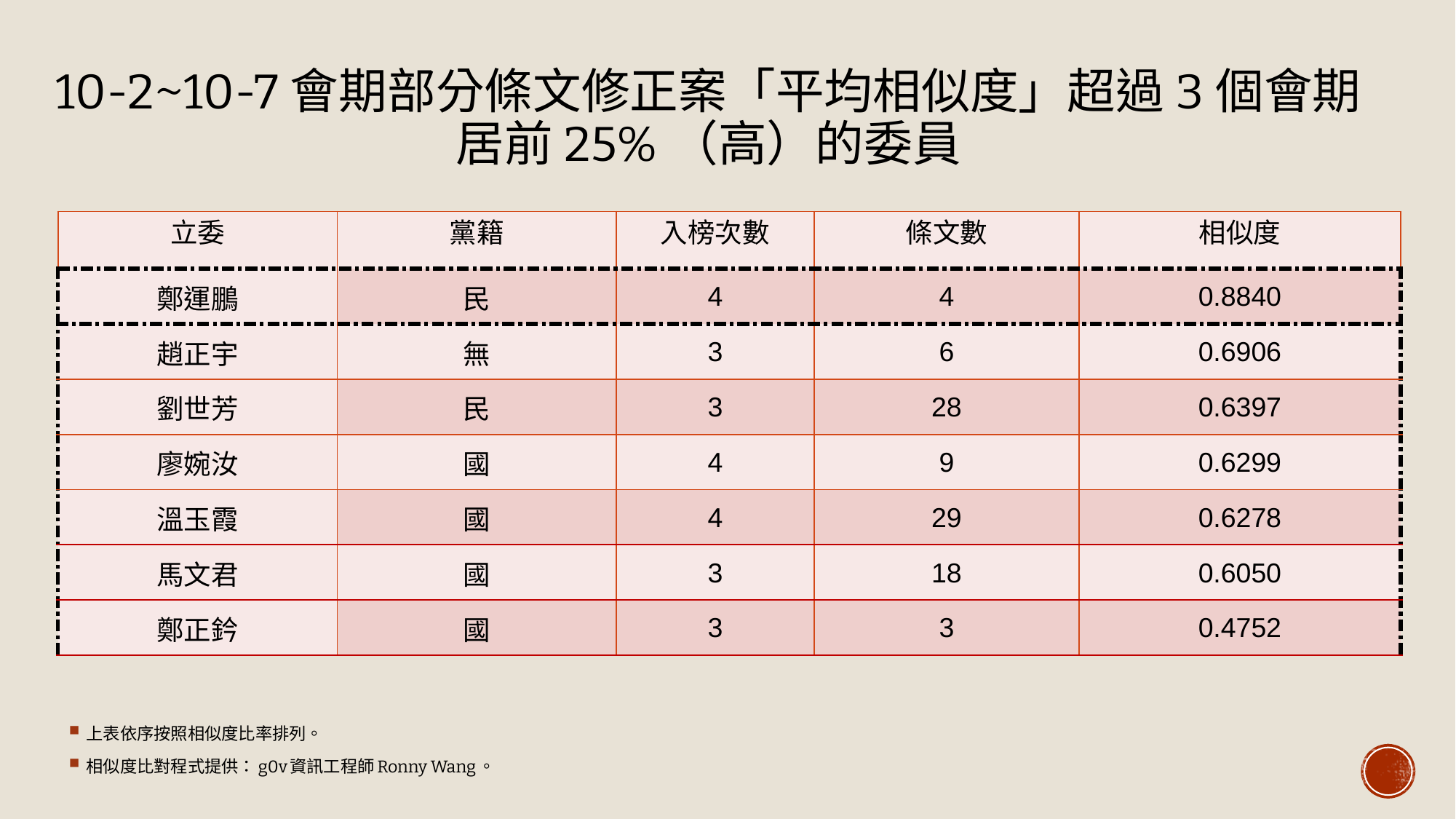

# 10-2~10-7會期部分條文修正案「平均相似度」超過3個會期 居前25%（高）的委員
| 立委 | 黨籍 | 入榜次數 | 條文數 | 相似度 |
| --- | --- | --- | --- | --- |
| 鄭運鵬 | 民 | 4 | 4 | 0.8840 |
| 趙正宇 | 無 | 3 | 6 | 0.6906 |
| 劉世芳 | 民 | 3 | 28 | 0.6397 |
| 廖婉汝 | 國 | 4 | 9 | 0.6299 |
| 溫玉霞 | 國 | 4 | 29 | 0.6278 |
| 馬文君 | 國 | 3 | 18 | 0.6050 |
| 鄭正鈐 | 國 | 3 | 3 | 0.4752 |
上表依序按照相似度比率排列。
相似度比對程式提供：g0v資訊工程師Ronny Wang。